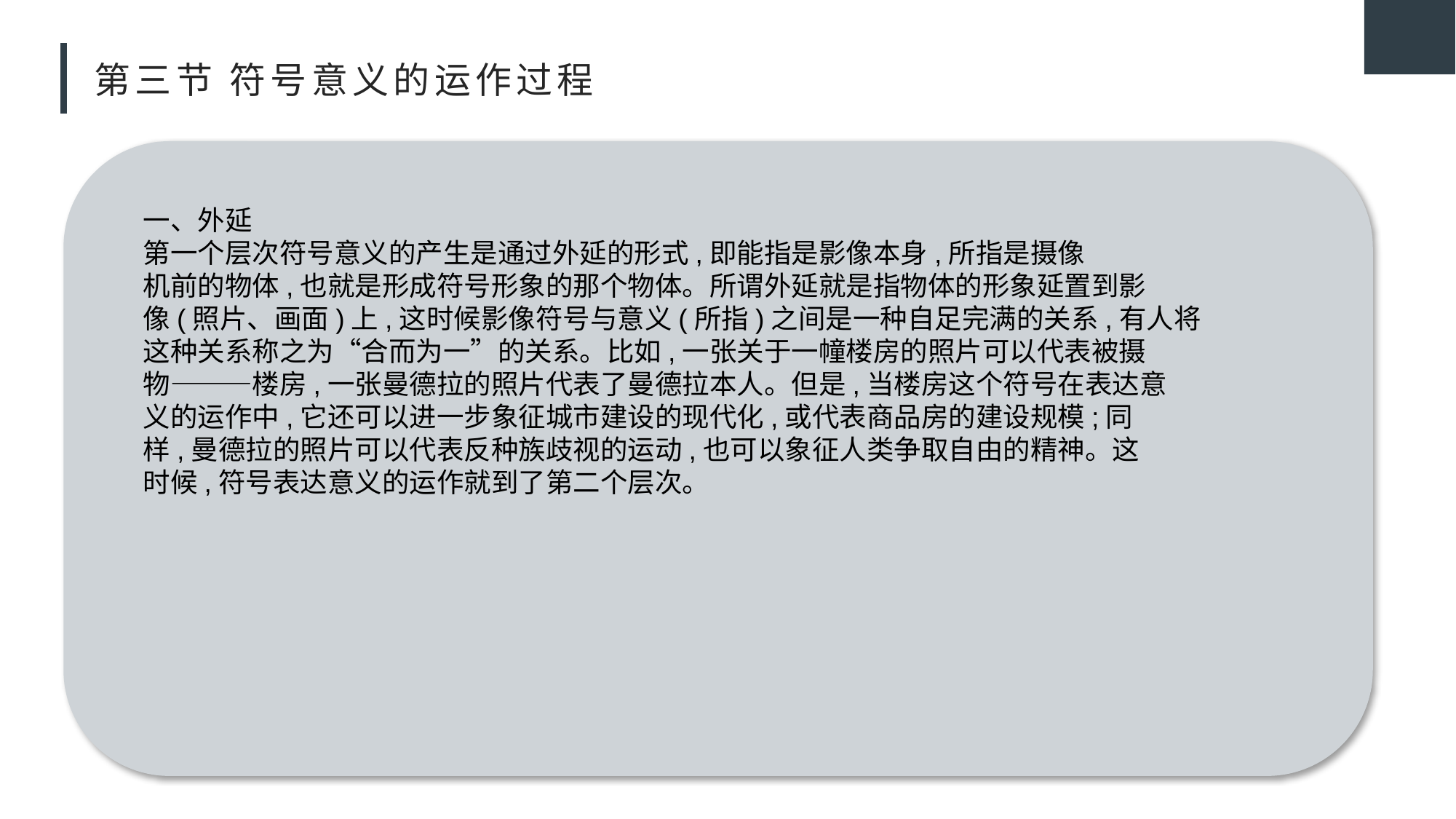

# 第三节 符号意义的运作过程

一、外延
第一个层次符号意义的产生是通过外延的形式,即能指是影像本身,所指是摄像
机前的物体,也就是形成符号形象的那个物体。所谓外延就是指物体的形象延置到影
像(照片、画面)上,这时候影像符号与意义(所指)之间是一种自足完满的关系,有人将
这种关系称之为“合而为一”的关系。比如,一张关于一幢楼房的照片可以代表被摄
物———楼房,一张曼德拉的照片代表了曼德拉本人。但是,当楼房这个符号在表达意
义的运作中,它还可以进一步象征城市建设的现代化,或代表商品房的建设规模;同
样,曼德拉的照片可以代表反种族歧视的运动,也可以象征人类争取自由的精神。这
时候,符号表达意义的运作就到了第二个层次。